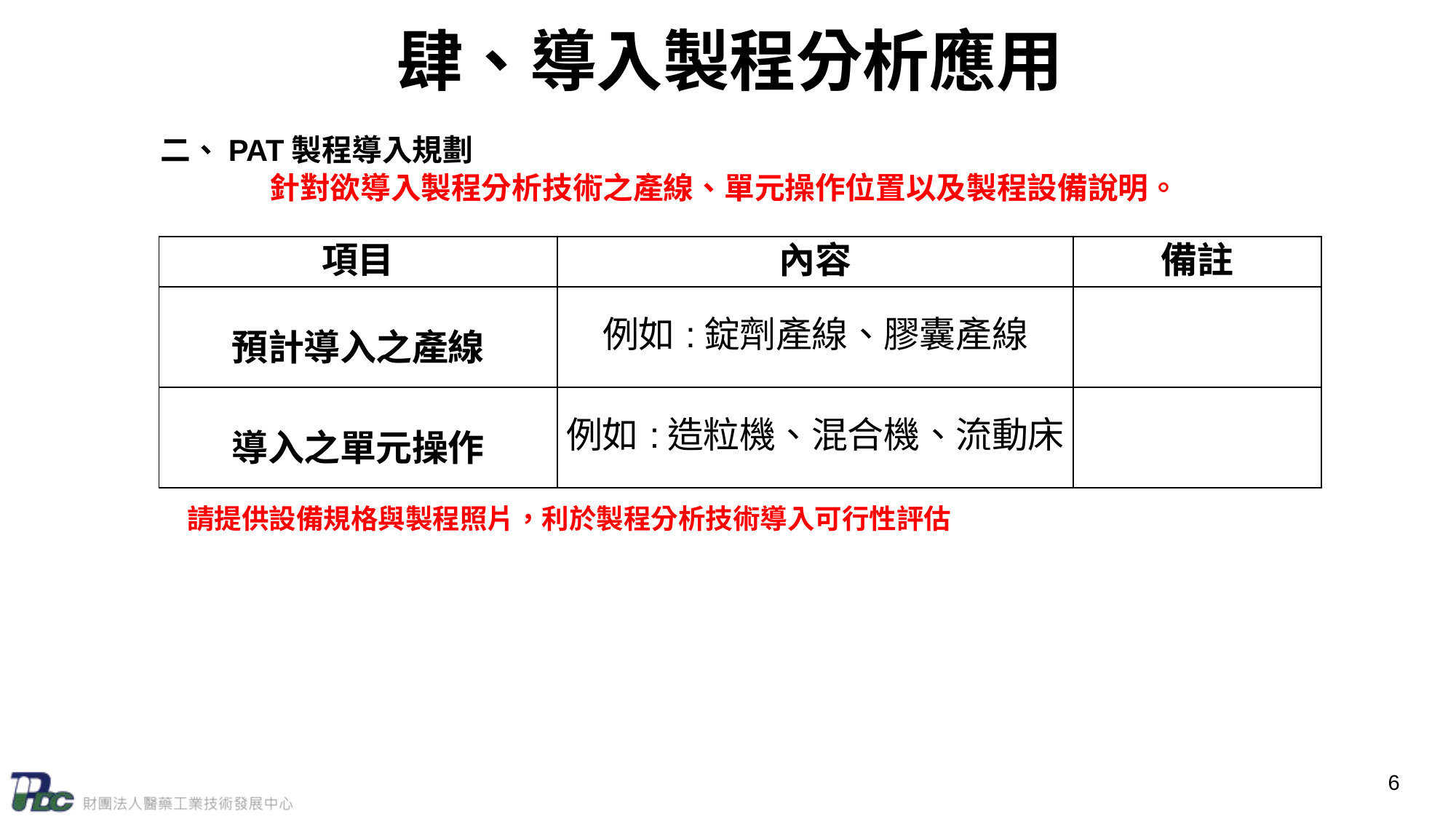

# 肆、導入製程分析應用
二、PAT製程導入規劃
	針對欲導入製程分析技術之產線、單元操作位置以及製程設備說明。
| 項目 | 內容 | 備註 |
| --- | --- | --- |
| 預計導入之產線 | 例如:錠劑產線、膠囊產線 |  |
| 導入之單元操作 | 例如:造粒機、混合機、流動床 |  |
請提供設備規格與製程照片，利於製程分析技術導入可行性評估
6